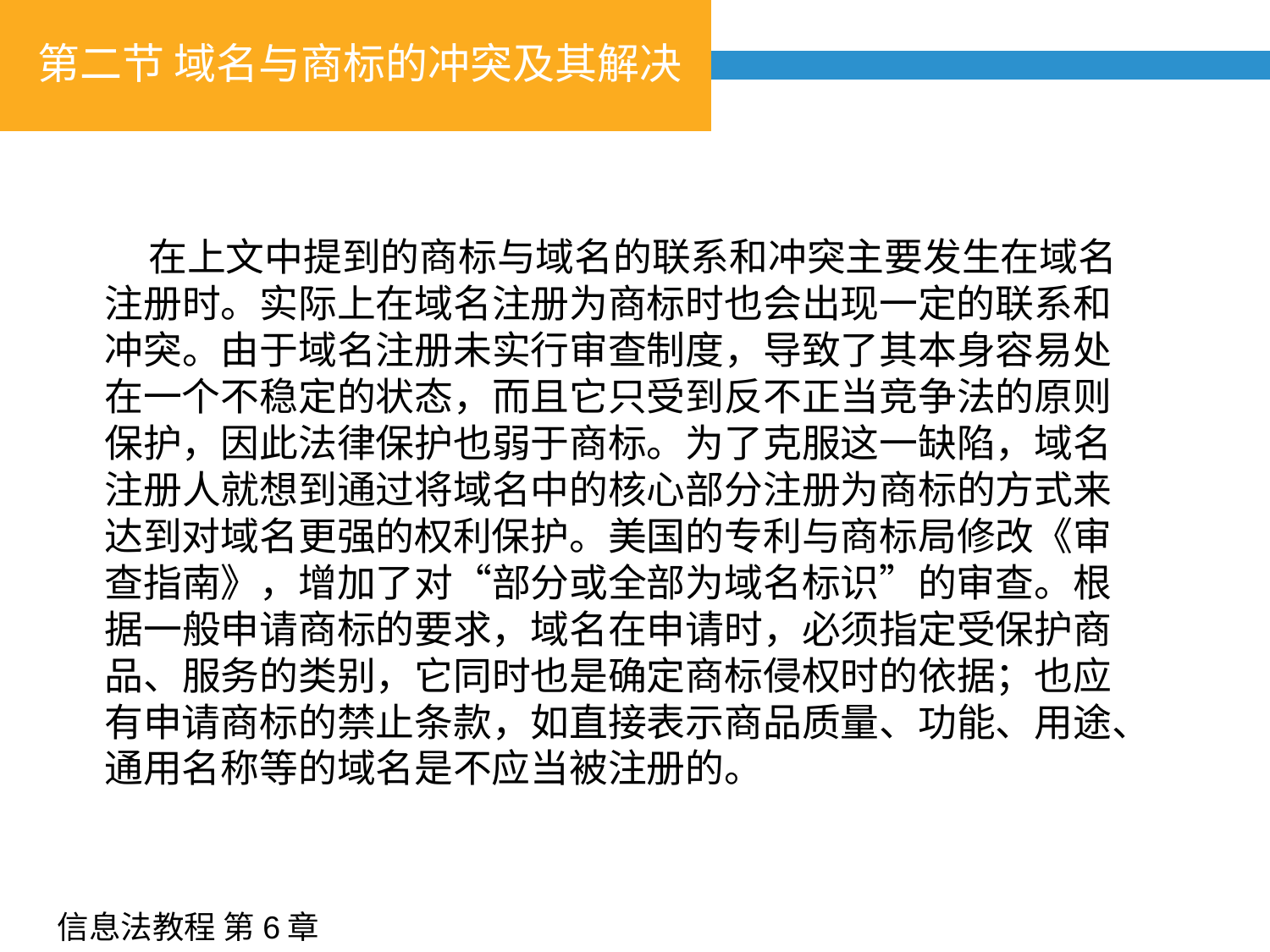

# 第二节 域名与商标的冲突及其解决
    在上文中提到的商标与域名的联系和冲突主要发生在域名注册时。实际上在域名注册为商标时也会出现一定的联系和冲突。由于域名注册未实行审查制度，导致了其本身容易处在一个不稳定的状态，而且它只受到反不正当竞争法的原则保护，因此法律保护也弱于商标。为了克服这一缺陷，域名注册人就想到通过将域名中的核心部分注册为商标的方式来达到对域名更强的权利保护。美国的专利与商标局修改《审查指南》，增加了对“部分或全部为域名标识”的审查。根据一般申请商标的要求，域名在申请时，必须指定受保护商品、服务的类别，它同时也是确定商标侵权时的依据；也应有申请商标的禁止条款，如直接表示商品质量、功能、用途、通用名称等的域名是不应当被注册的。
信息法教程 第6章